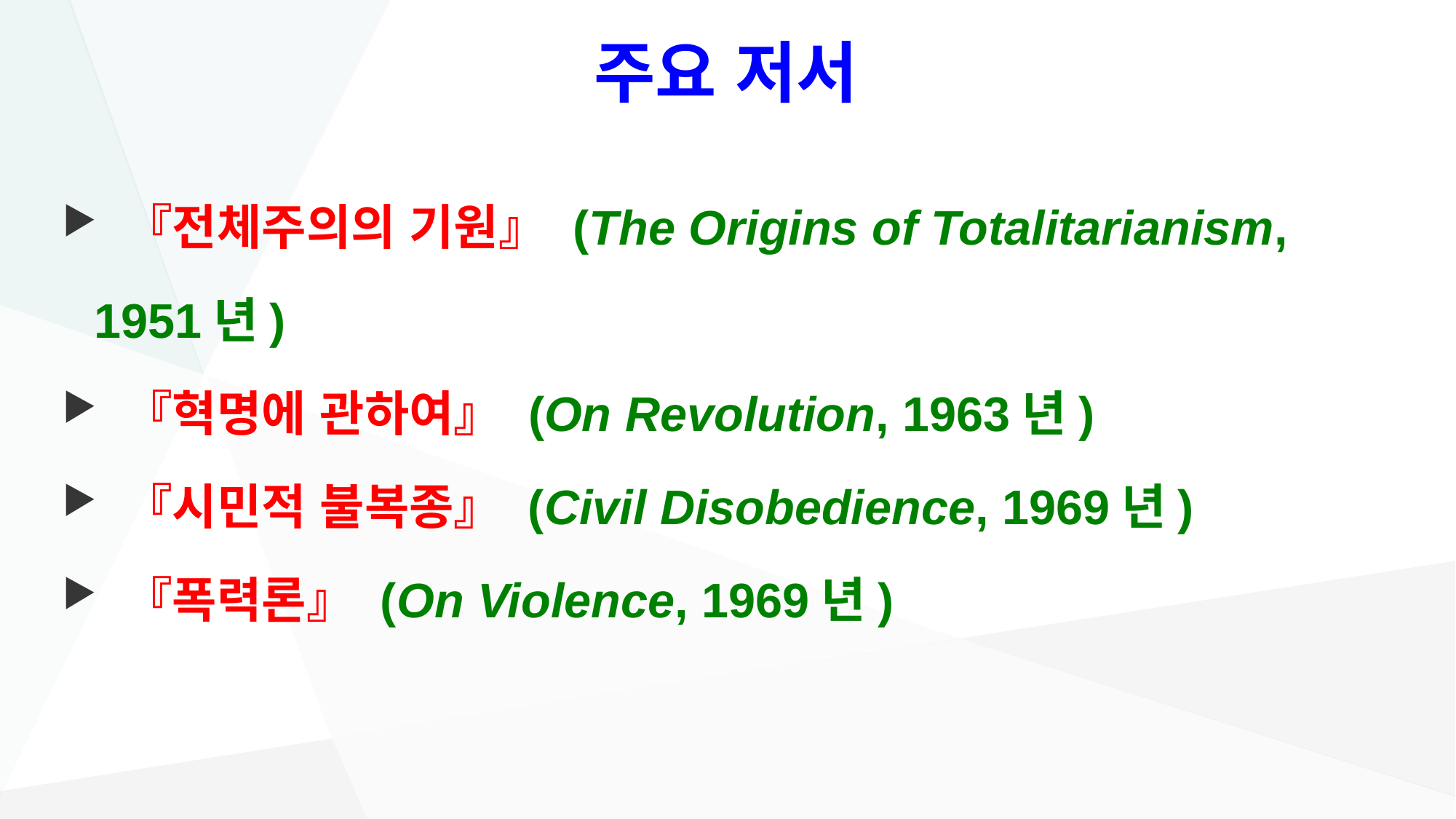

# 주요 저서
 『전체주의의 기원』 (The Origins of Totalitarianism, 1951년)
 『혁명에 관하여』 (On Revolution, 1963년)
 『시민적 불복종』 (Civil Disobedience, 1969년)
 『폭력론』 (On Violence, 1969년)